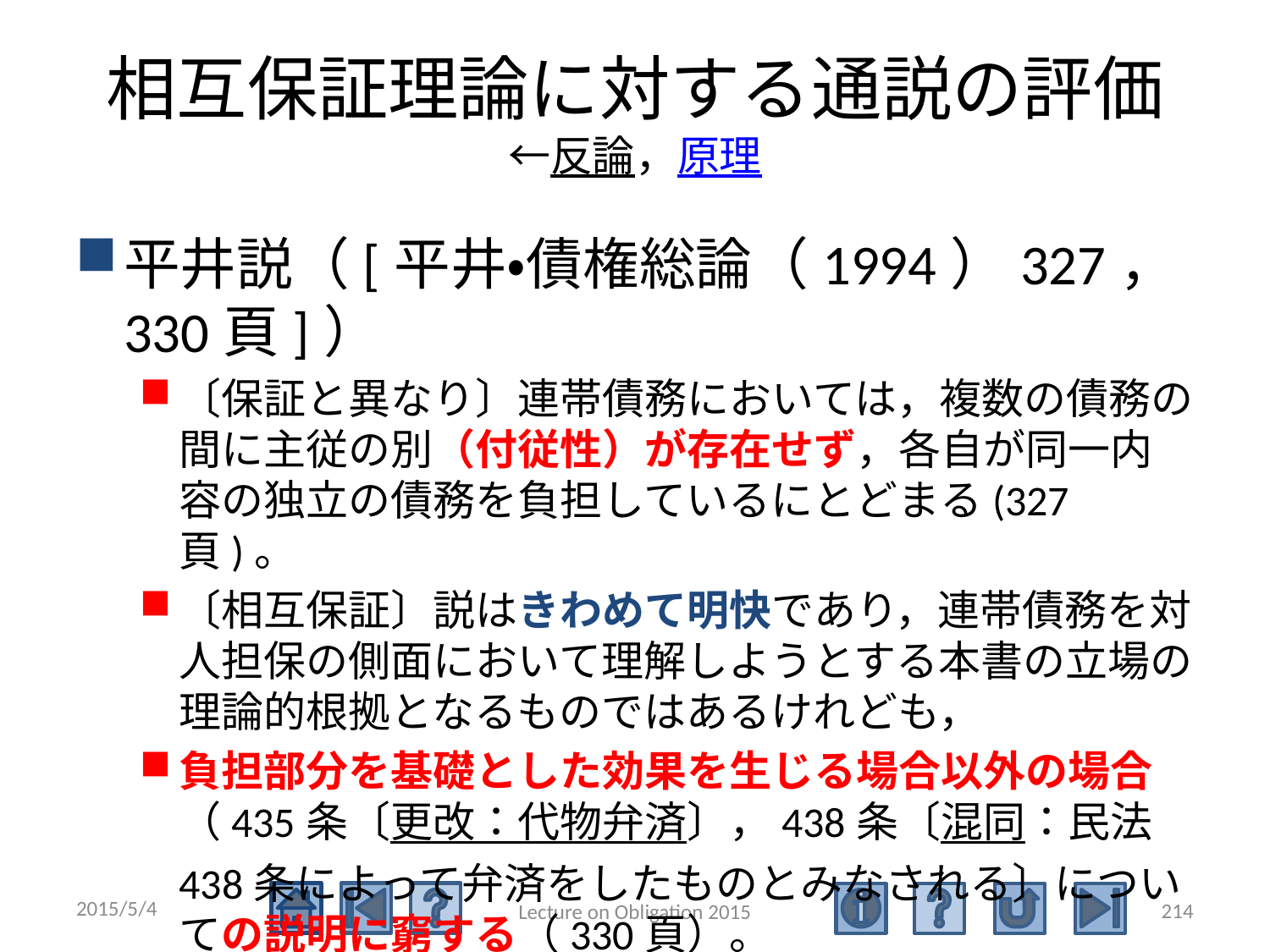

# 相互保証理論に対する通説の評価 ←反論，原理
平井説（[平井・債権総論（1994）327，330頁]）
〔保証と異なり〕連帯債務においては，複数の債務の間に主従の別（付従性）が存在せず，各自が同一内容の独立の債務を負担しているにとどまる(327頁)。
〔相互保証〕説はきわめて明快であり，連帯債務を対人担保の側面において理解しようとする本書の立場の理論的根拠となるものではあるけれども，
負担部分を基礎とした効果を生じる場合以外の場合（435条〔更改：代物弁済〕，438条〔混同：民法438条によって弁済をしたものとみなされる〕についての説明に窮する（330頁）。
2015/5/4
214
Lecture on Obligation 2015